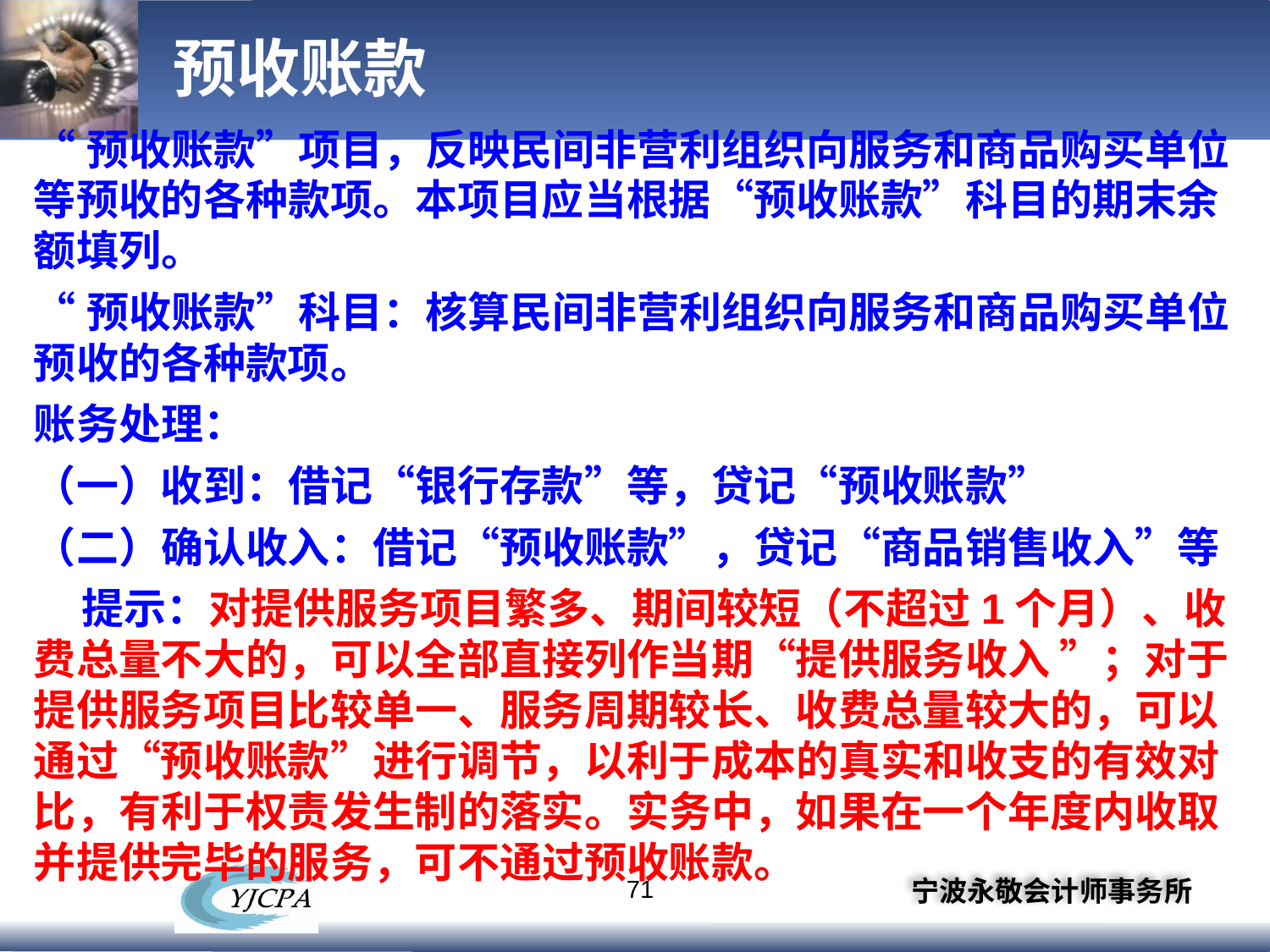

# 预收账款
“预收账款”项目，反映民间非营利组织向服务和商品购买单位等预收的各种款项。本项目应当根据“预收账款”科目的期末余额填列。
“预收账款”科目：核算民间非营利组织向服务和商品购买单位预收的各种款项。
账务处理：
（一）收到：借记“银行存款”等，贷记“预收账款”
（二）确认收入：借记“预收账款”，贷记“商品销售收入”等
    提示：对提供服务项目繁多、期间较短（不超过1个月）、收费总量不大的，可以全部直接列作当期“提供服务收入 ”；对于提供服务项目比较单一、服务周期较长、收费总量较大的，可以通过“预收账款”进行调节，以利于成本的真实和收支的有效对比，有利于权责发生制的落实。实务中，如果在一个年度内收取并提供完毕的服务，可不通过预收账款。